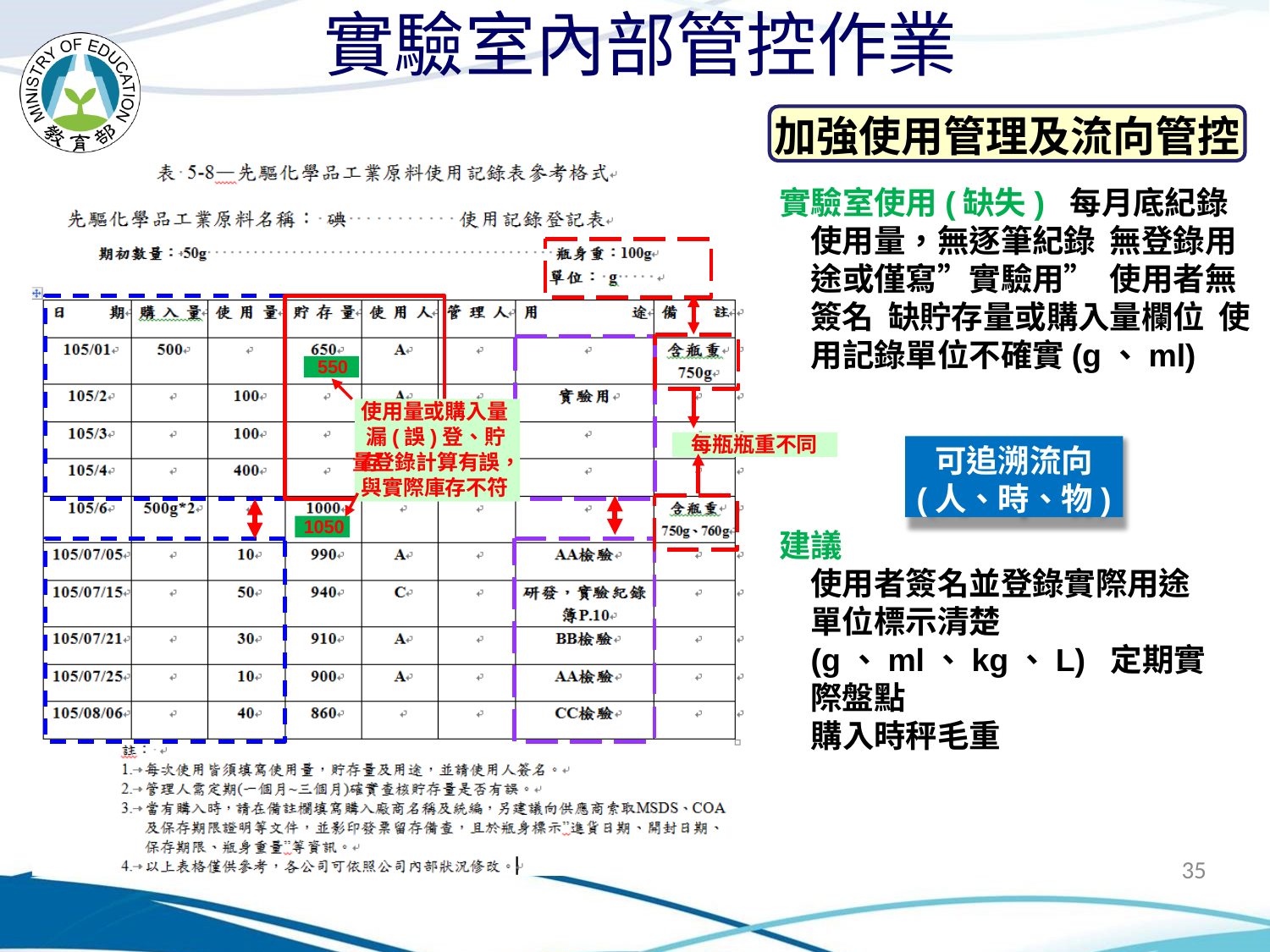

# 實驗室內部管控作業

加強使用管理及流向管控
實驗室使用(缺失)  每月底紀錄使用量，無逐筆紀錄  無登錄用途或僅寫”實驗用”  使用者無簽名  缺貯存量或購入量欄位  使用記錄單位不確實(g、ml)

貯存量
?

參考表單

550

使用量或購入量  漏(誤)登、貯存

每瓶瓶重不同

可追溯流向
(人、時、物)
量登錄計算有誤，

與實際庫存不符

1050

建議
使用者簽名並登錄實際用途  單位標示清楚(g、ml、kg、L)  定期實際盤點
購入時秤毛重

35